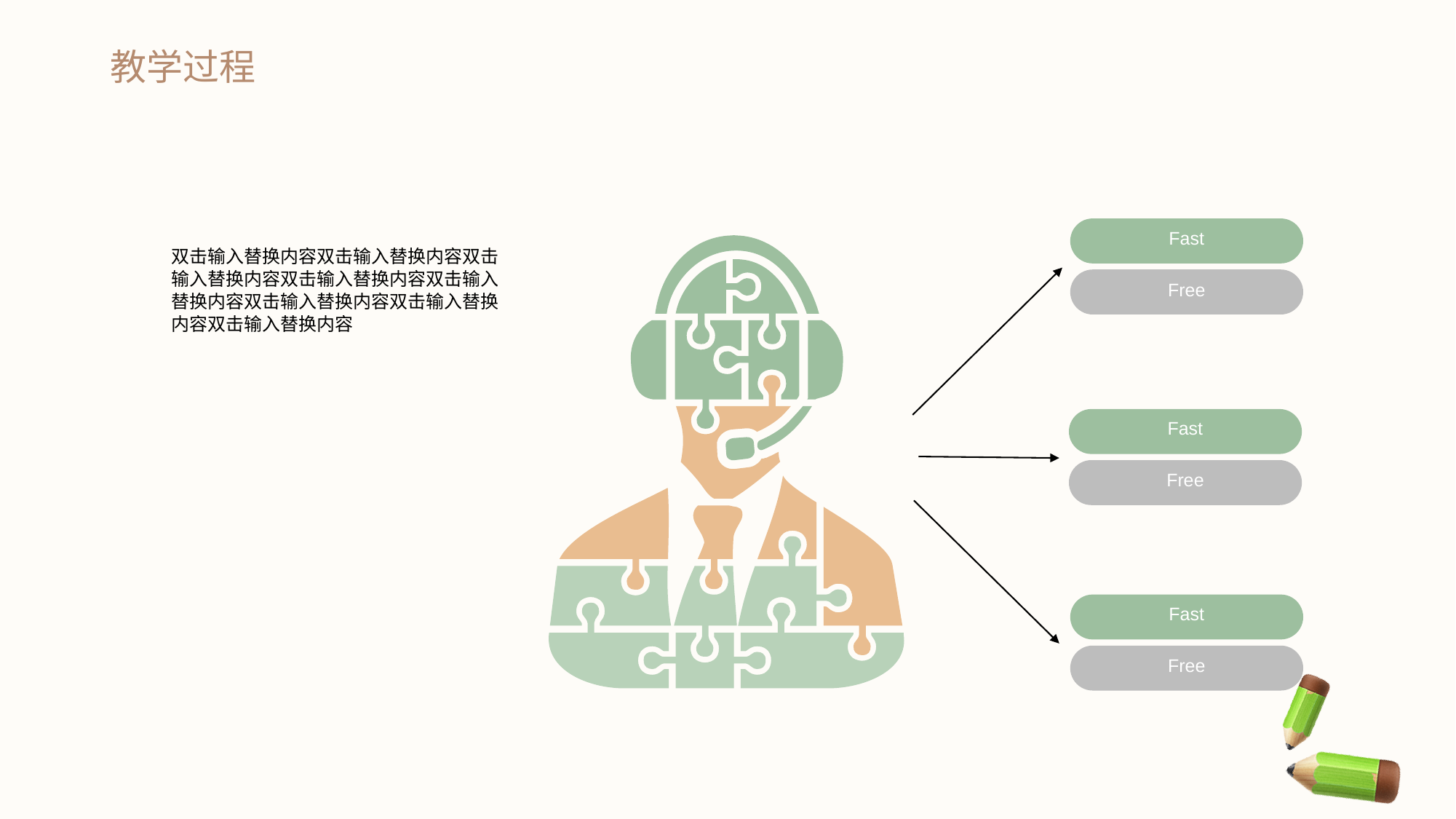

Fast

双击输入替换内容双击输入替换内容双击输入替换内容双击输入替换内容双击输入替换内容双击输入替换内容双击输入替换内容双击输入替换内容

Free

Fast

Free

Fast

Free